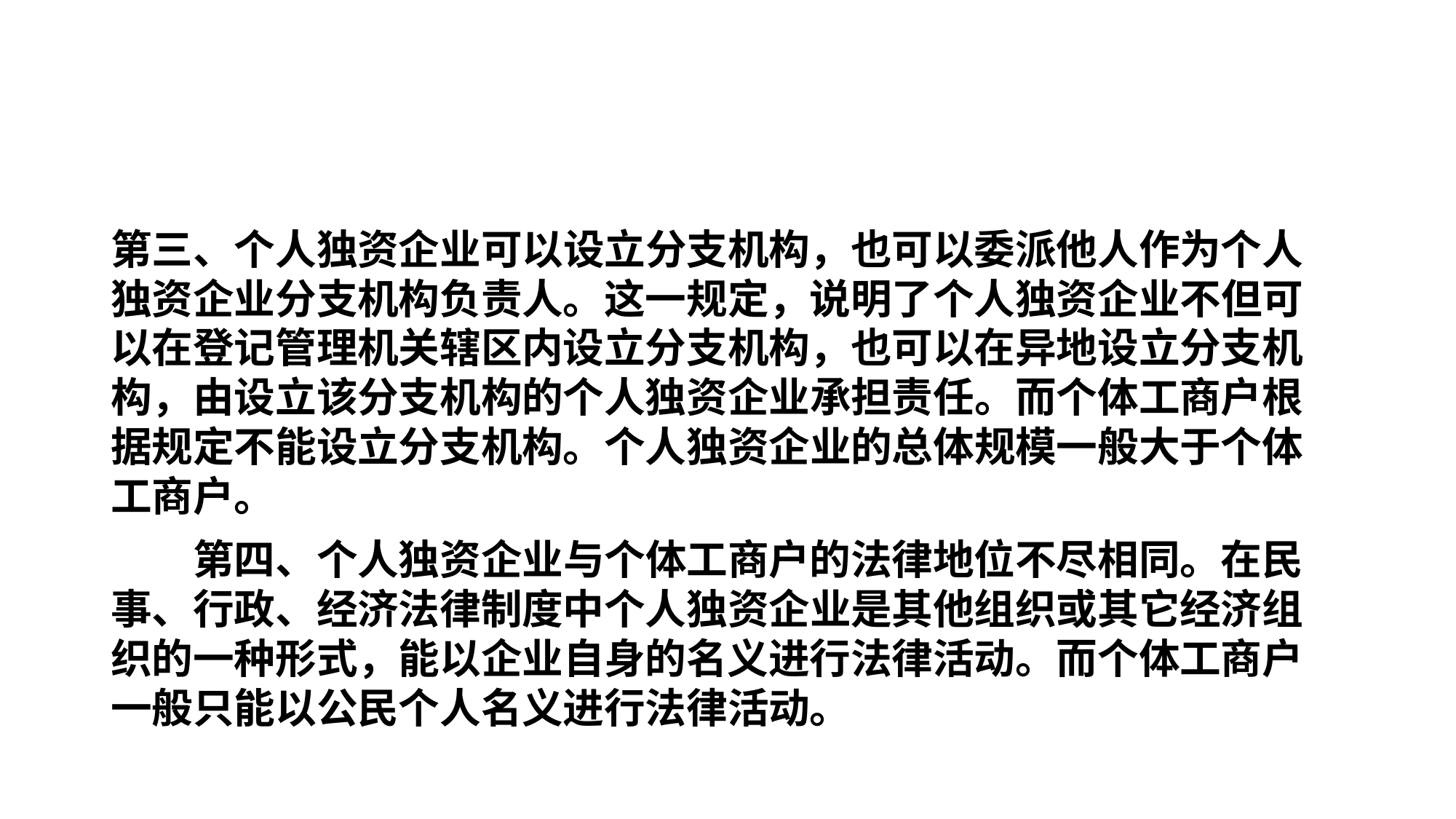

#
第三、个人独资企业可以设立分支机构，也可以委派他人作为个人独资企业分支机构负责人。这一规定，说明了个人独资企业不但可以在登记管理机关辖区内设立分支机构，也可以在异地设立分支机构，由设立该分支机构的个人独资企业承担责任。而个体工商户根据规定不能设立分支机构。个人独资企业的总体规模一般大于个体工商户。
　　第四、个人独资企业与个体工商户的法律地位不尽相同。在民事、行政、经济法律制度中个人独资企业是其他组织或其它经济组织的一种形式，能以企业自身的名义进行法律活动。而个体工商户一般只能以公民个人名义进行法律活动。